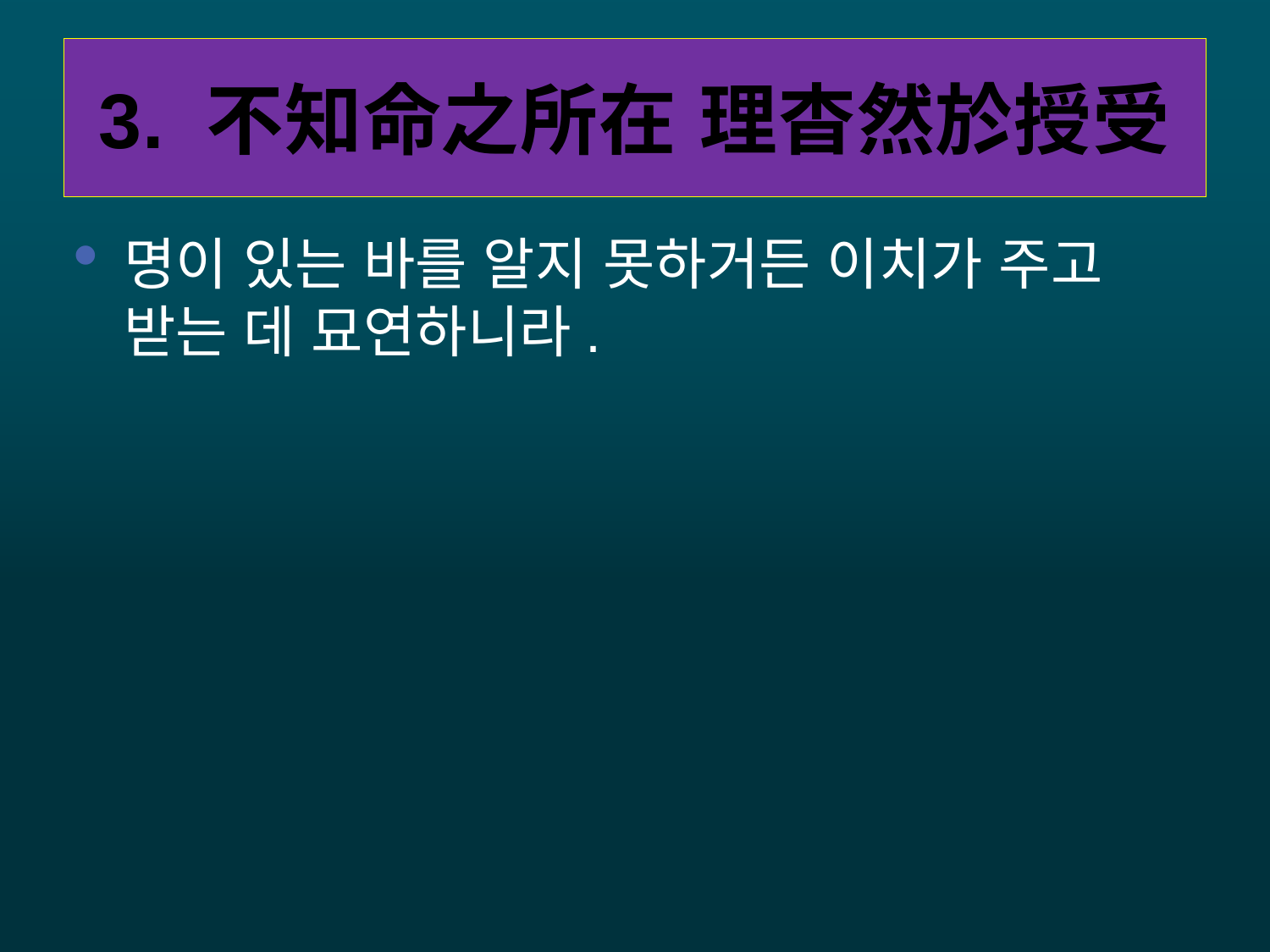

# 3. 不知命之所在 理杳然於授受
명이 있는 바를 알지 못하거든 이치가 주고 받는 데 묘연하니라.